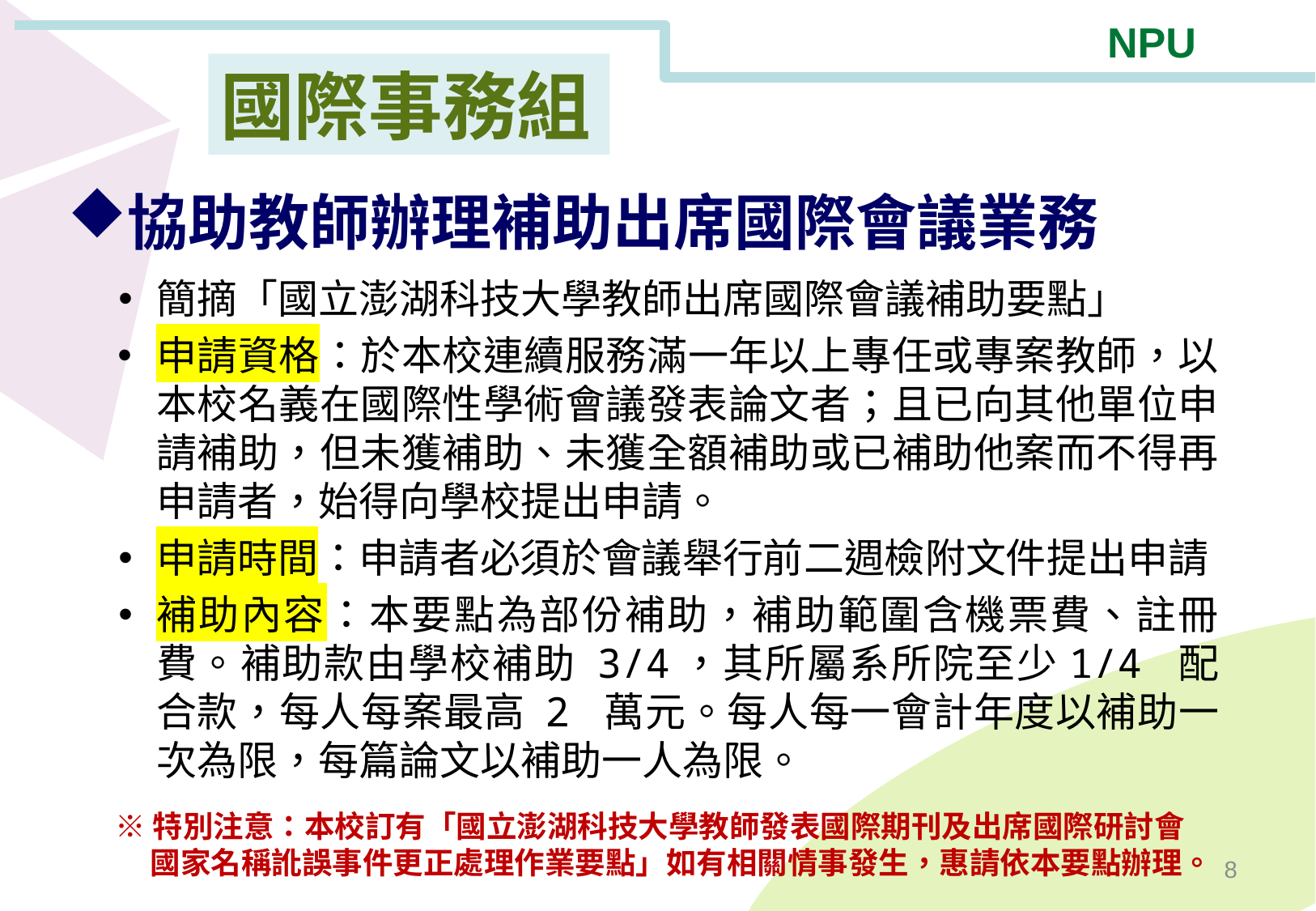

國際事務組
協助教師辦理補助出席國際會議業務
簡摘「國立澎湖科技大學教師出席國際會議補助要點」
申請資格：於本校連續服務滿一年以上專任或專案教師，以本校名義在國際性學術會議發表論文者；且已向其他單位申請補助，但未獲補助、未獲全額補助或已補助他案而不得再申請者，始得向學校提出申請。
申請時間：申請者必須於會議舉行前二週檢附文件提出申請
補助內容：本要點為部份補助，補助範圍含機票費、註冊費。補助款由學校補助 3/4，其所屬系所院至少1/4 配合款，每人每案最高 2 萬元。每人每一會計年度以補助一次為限，每篇論文以補助一人為限。
※特別注意：本校訂有「國立澎湖科技大學教師發表國際期刊及出席國際研討會 國家名稱訛誤事件更正處理作業要點」如有相關情事發生，惠請依本要點辦理。
8